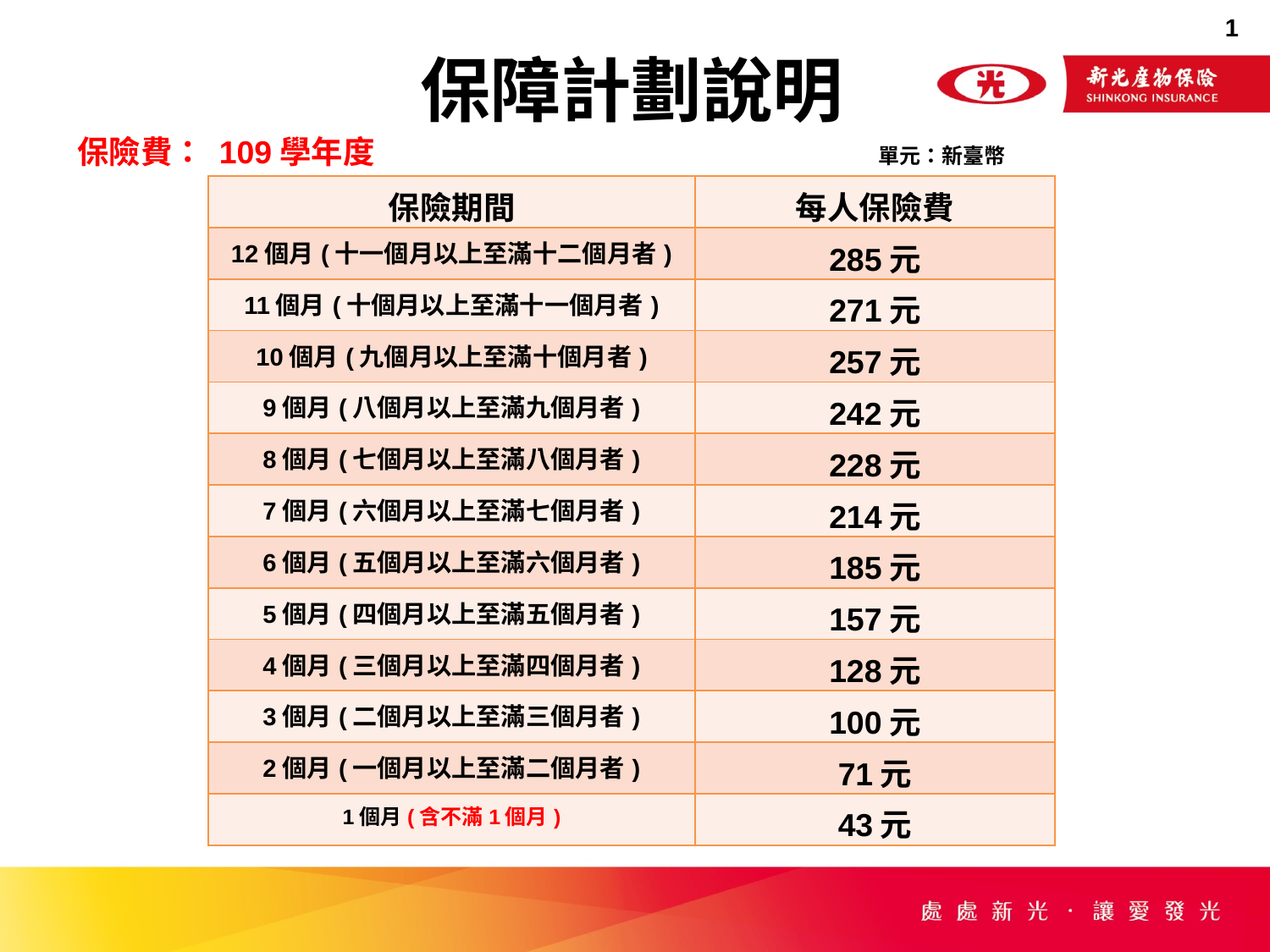

保障計劃說明

保險費： 109學年度                                                                      單元：新臺幣

| 保險期間 | 每人保險費 |
| --- | --- |
| 12個月(十一個月以上至滿十二個月者) | 285元 |
| 11個月(十個月以上至滿十一個月者) | 271元 |
| 10個月(九個月以上至滿十個月者) | 257元 |
| 9個月(八個月以上至滿九個月者) | 242元 |
| 8個月(七個月以上至滿八個月者) | 228元 |
| 7個月(六個月以上至滿七個月者) | 214元 |
| 6個月(五個月以上至滿六個月者) | 185元 |
| 5個月(四個月以上至滿五個月者) | 157元 |
| 4個月(三個月以上至滿四個月者) | 128元 |
| 3個月(二個月以上至滿三個月者) | 100元 |
| 2個月(一個月以上至滿二個月者) | 71元 |
| 1個月(含不滿1個月) | 43元 |